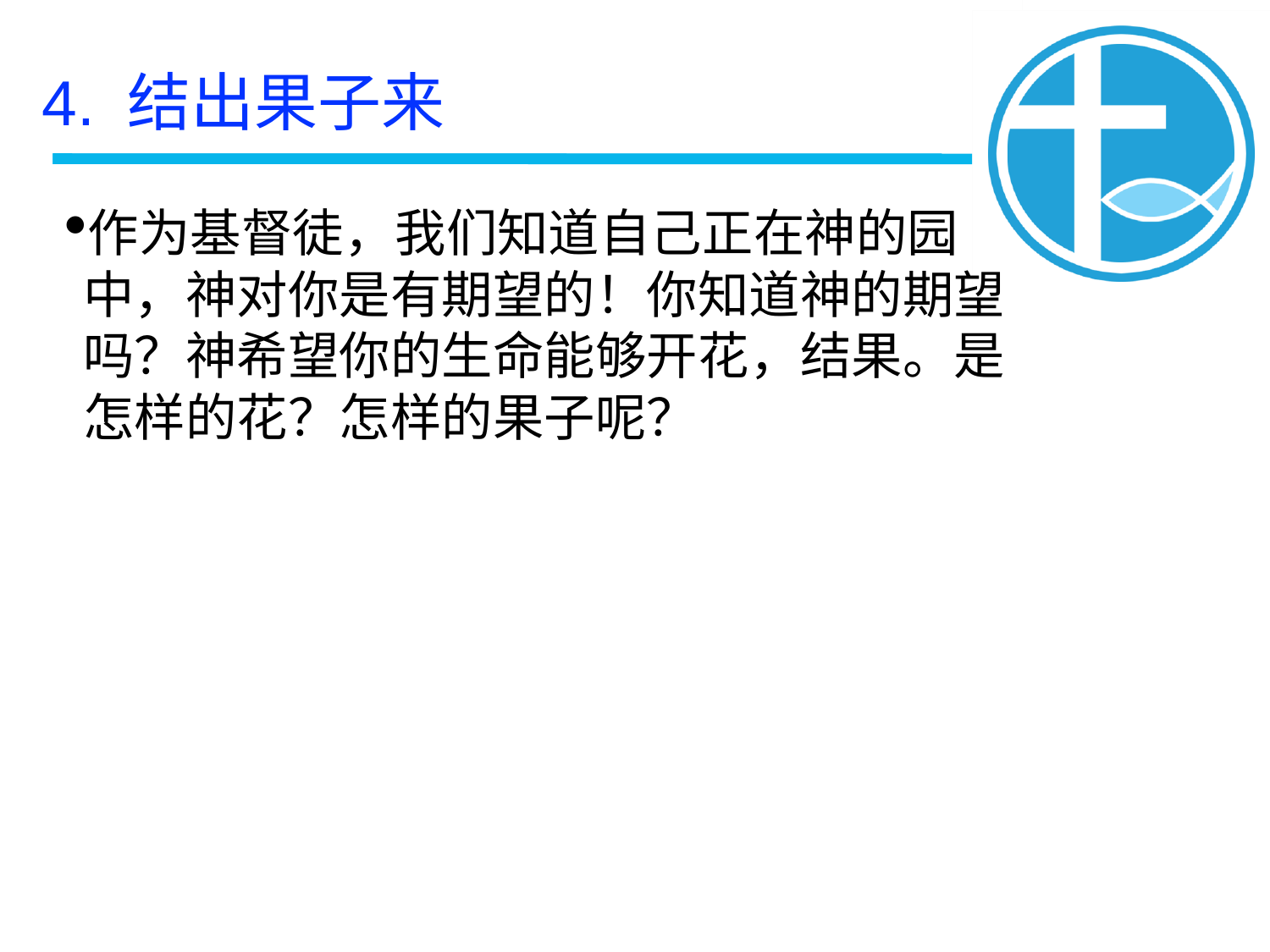

4. 结出果子来
作为基督徒，我们知道自己正在神的园中，神对你是有期望的！你知道神的期望吗？神希望你的生命能够开花，结果。是怎样的花？怎样的果子呢？